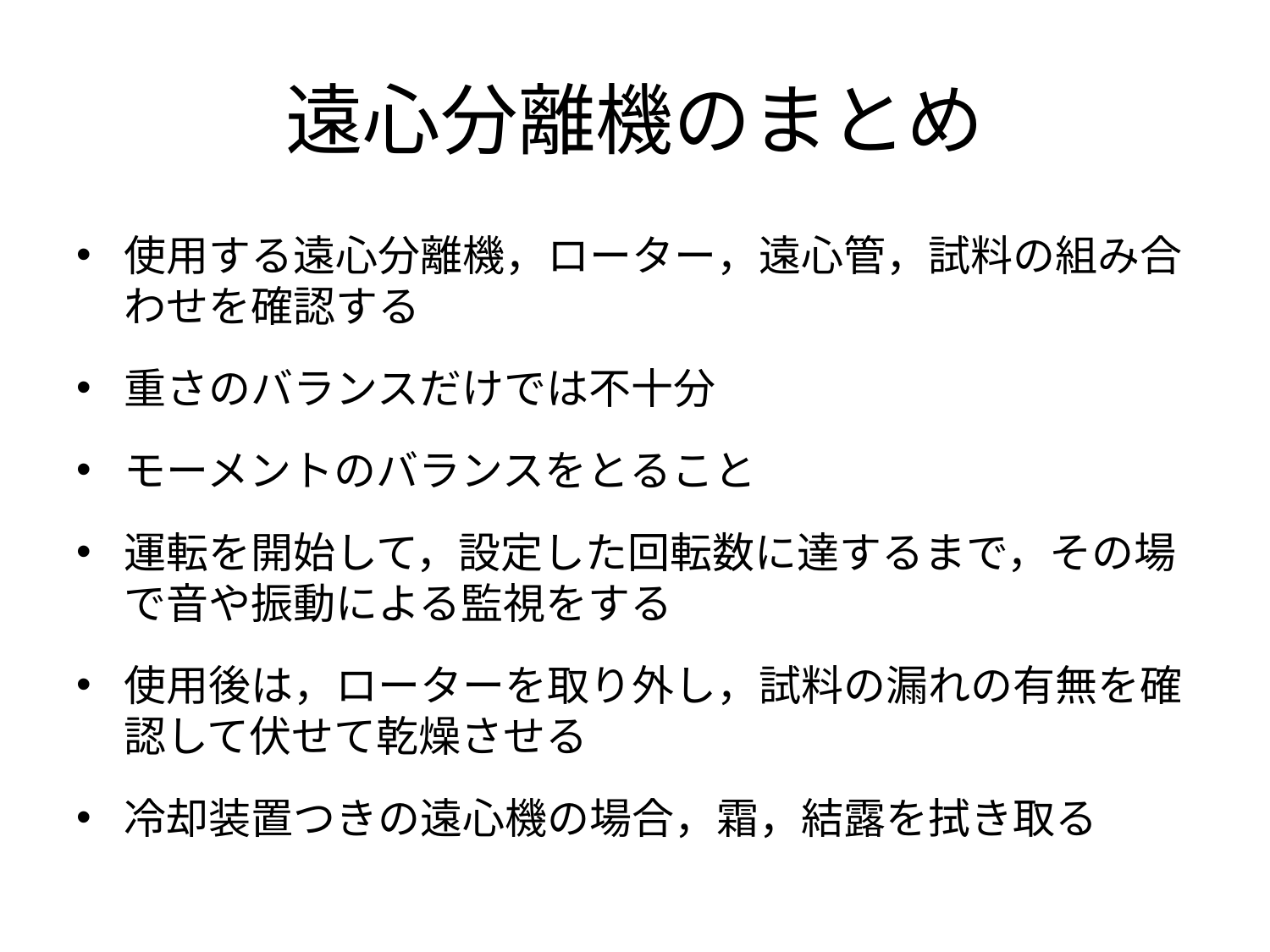

# 遠心分離機のまとめ
使用する遠心分離機，ローター，遠心管，試料の組み合わせを確認する
重さのバランスだけでは不十分
モーメントのバランスをとること
運転を開始して，設定した回転数に達するまで，その場で音や振動による監視をする
使用後は，ローターを取り外し，試料の漏れの有無を確認して伏せて乾燥させる
冷却装置つきの遠心機の場合，霜，結露を拭き取る